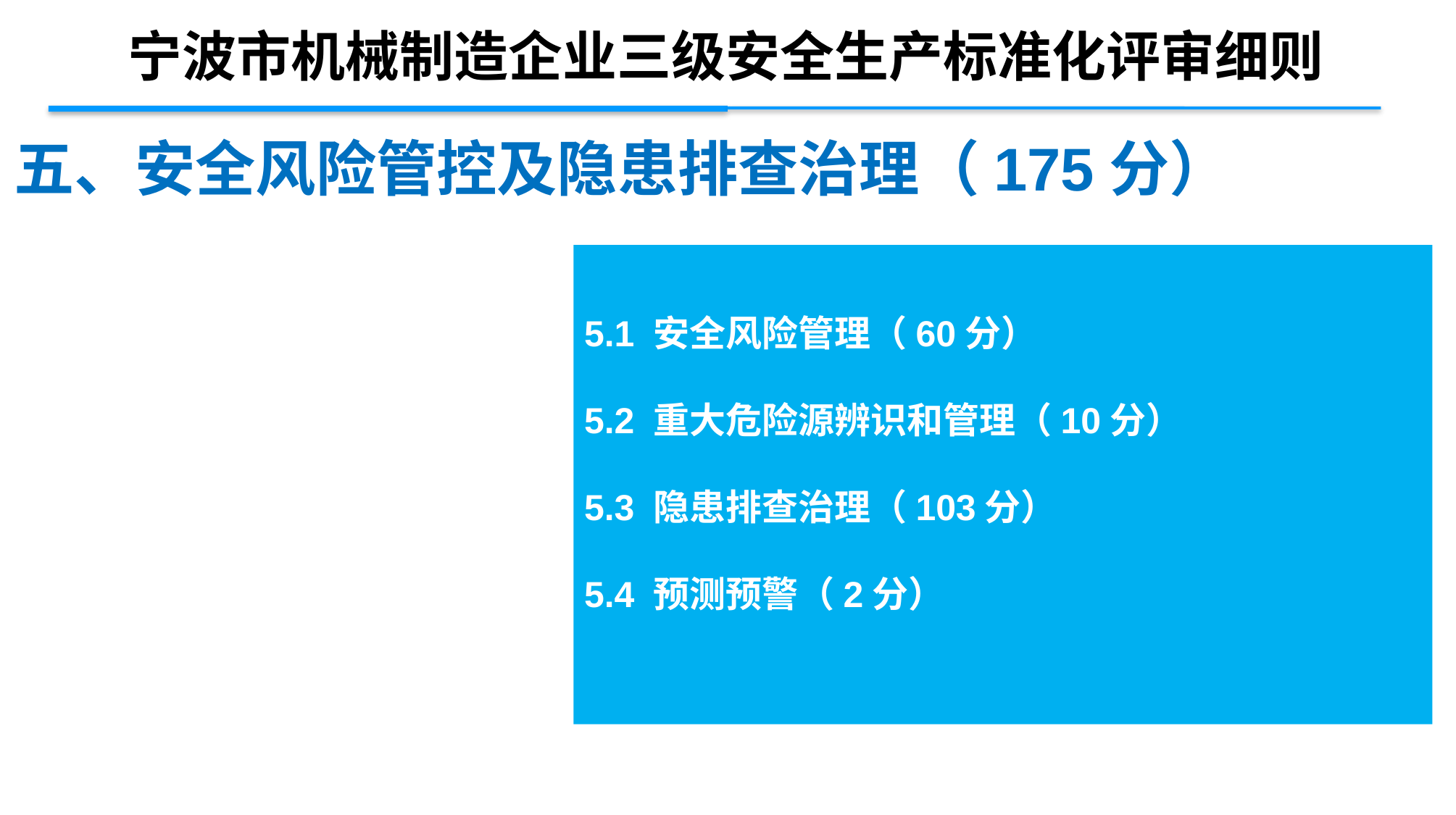

宁波市机械制造企业三级安全生产标准化评审细则

五、安全风险管控及隐患排查治理（175分）
5.1 安全风险管理（60分）

5.2 重大危险源辨识和管理（10分）

5.3 隐患排查治理（103分）

5.4 预测预警（2分）